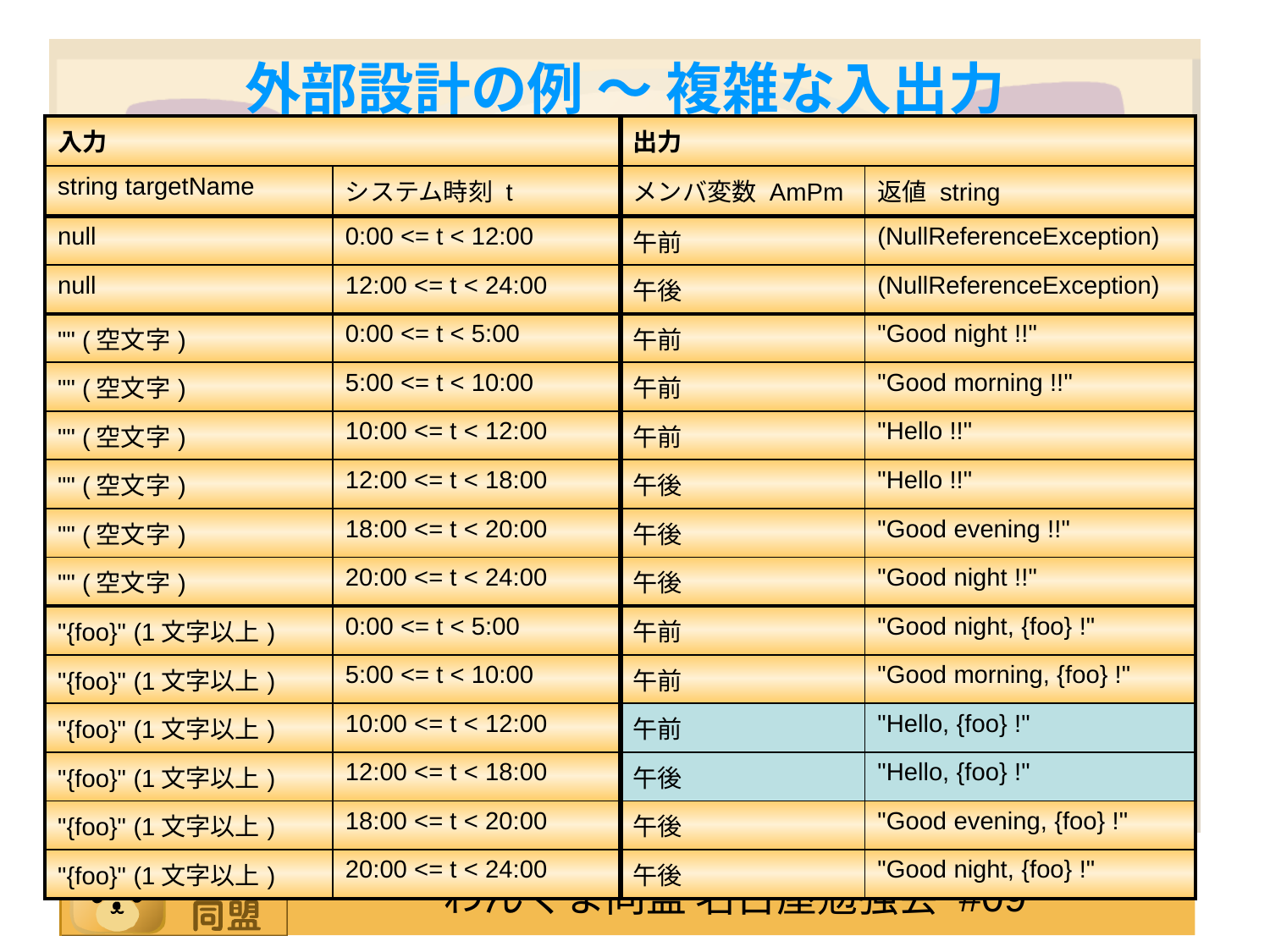

# 外部設計の例 ～ 複雑な入出力
| 入力 |  | 出力 |  |
| --- | --- | --- | --- |
| string targetName | システム時刻 t | メンバ変数 AmPm | 返値 string |
| null | 0:00 <= t < 12:00 | 午前 | (NullReferenceException) |
| null | 12:00 <= t < 24:00 | 午後 | (NullReferenceException) |
| "" (空文字) | 0:00 <= t < 5:00 | 午前 | "Good night !!" |
| "" (空文字) | 5:00 <= t < 10:00 | 午前 | "Good morning !!" |
| "" (空文字) | 10:00 <= t < 12:00 | 午前 | "Hello !!" |
| "" (空文字) | 12:00 <= t < 18:00 | 午後 | "Hello !!" |
| "" (空文字) | 18:00 <= t < 20:00 | 午後 | "Good evening !!" |
| "" (空文字) | 20:00 <= t < 24:00 | 午後 | "Good night !!" |
| "{foo}" (1文字以上) | 0:00 <= t < 5:00 | 午前 | "Good night, {foo} !" |
| "{foo}" (1文字以上) | 5:00 <= t < 10:00 | 午前 | "Good morning, {foo} !" |
| "{foo}" (1文字以上) | 10:00 <= t < 12:00 | 午前 | "Hello, {foo} !" |
| "{foo}" (1文字以上) | 12:00 <= t < 18:00 | 午後 | "Hello, {foo} !" |
| "{foo}" (1文字以上) | 18:00 <= t < 20:00 | 午後 | "Good evening, {foo} !" |
| "{foo}" (1文字以上) | 20:00 <= t < 24:00 | 午後 | "Good night, {foo} !" |